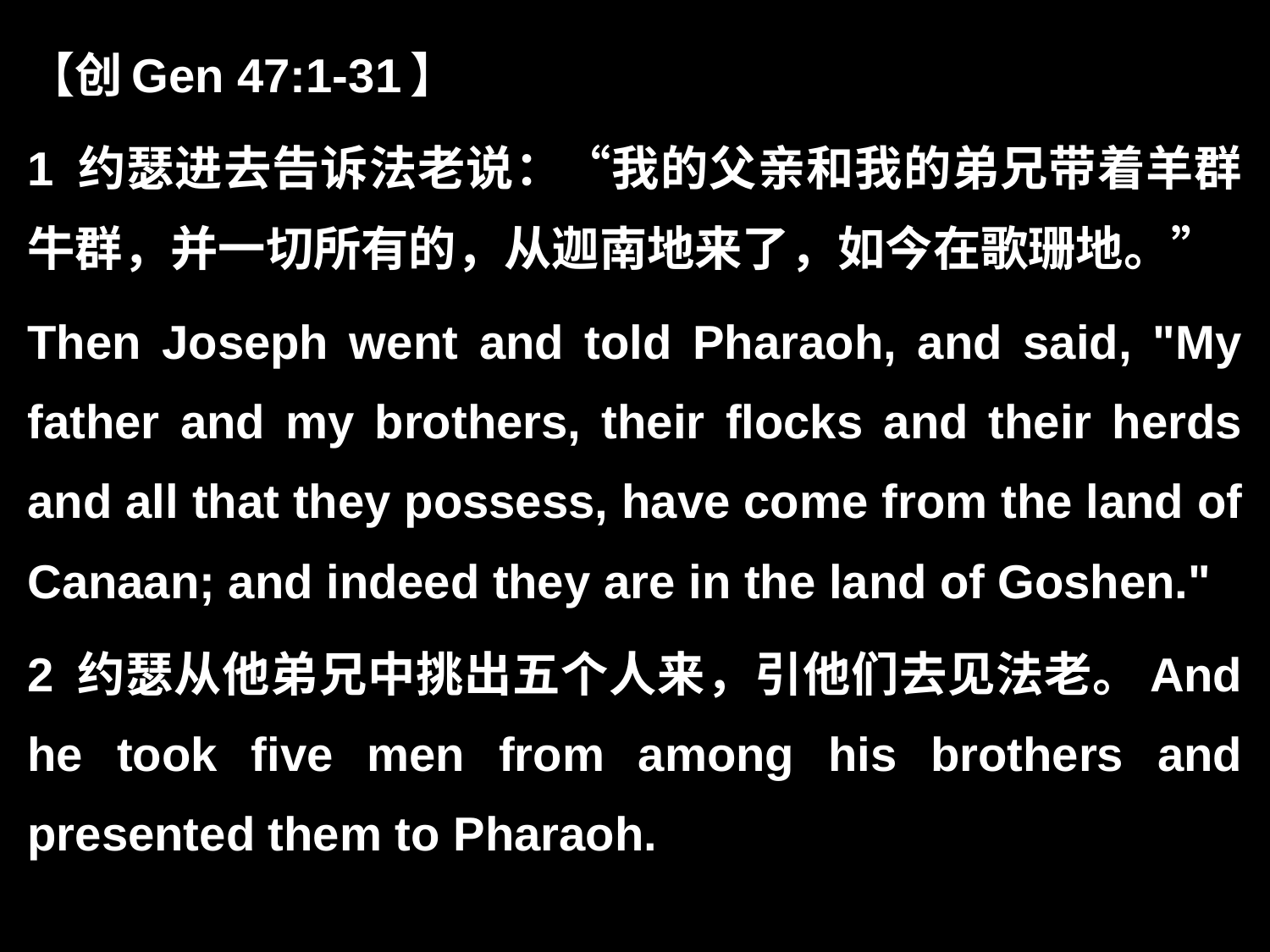

【创Gen 47:1-31】
1 约瑟进去告诉法老说：“我的父亲和我的弟兄带着羊群牛群，并一切所有的，从迦南地来了，如今在歌珊地。”
Then Joseph went and told Pharaoh, and said, "My father and my brothers, their flocks and their herds and all that they possess, have come from the land of Canaan; and indeed they are in the land of Goshen."
2 约瑟从他弟兄中挑出五个人来，引他们去见法老。And he took five men from among his brothers and presented them to Pharaoh.